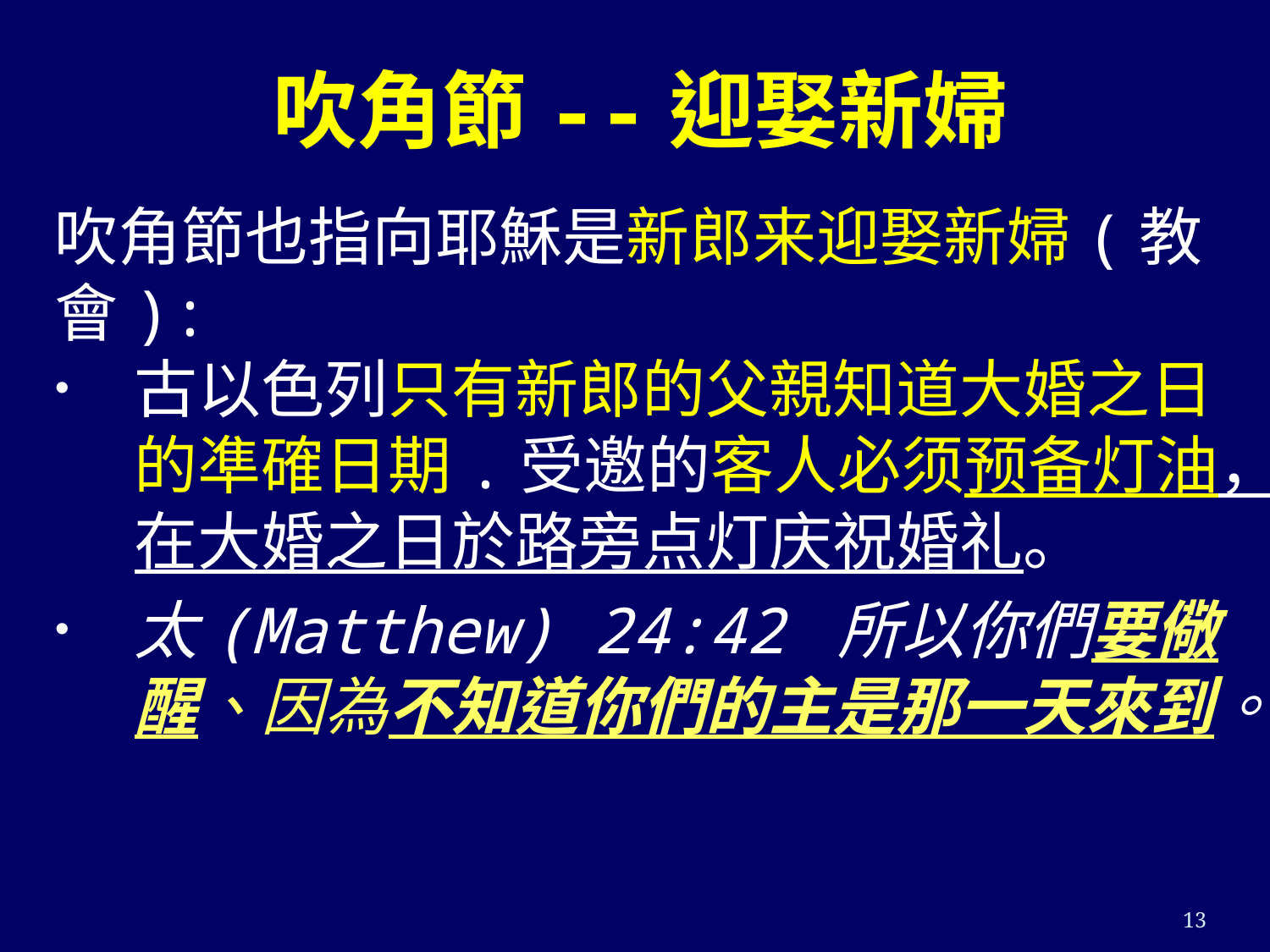

# 吹角節--迎娶新婦
吹角節也指向耶穌是新郎来迎娶新婦(教會):
古以色列只有新郎的父親知道大婚之日的凖確日期.受邀的客人必须预备灯油，在大婚之日於路旁点灯庆祝婚礼。
太(Matthew) 24:42 所以你們要儆醒、因為不知道你們的主是那一天來到。

13